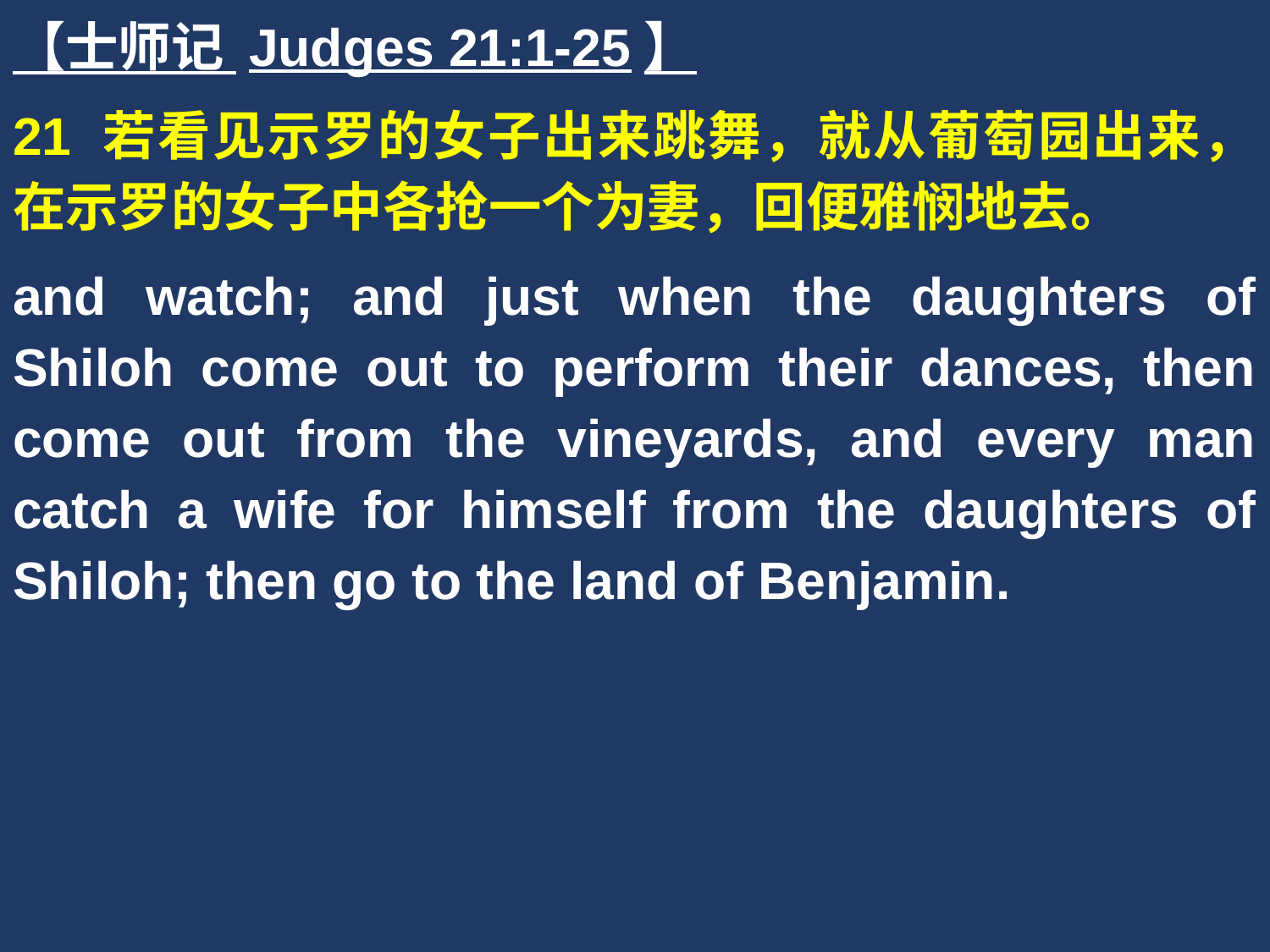

【士师记 Judges 21:1-25】
21 若看见示罗的女子出来跳舞，就从葡萄园出来，在示罗的女子中各抢一个为妻，回便雅悯地去。
and watch; and just when the daughters of Shiloh come out to perform their dances, then come out from the vineyards, and every man catch a wife for himself from the daughters of Shiloh; then go to the land of Benjamin.